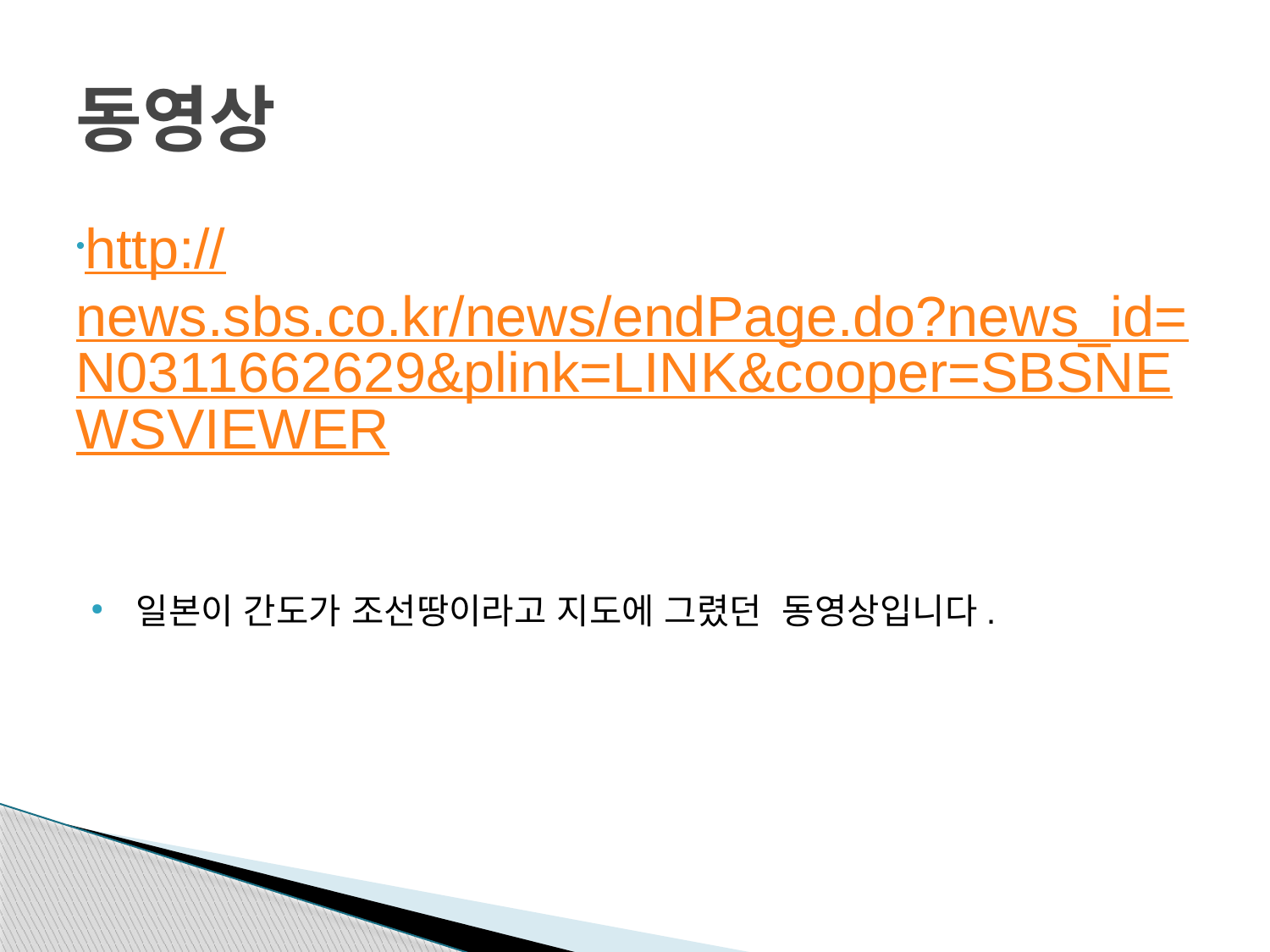

동영상
http://news.sbs.co.kr/news/endPage.do?news_id=N0311662629&plink=LINK&cooper=SBSNEWSVIEWER

일본이 간도가 조선땅이라고 지도에 그렸던  동영상입니다.